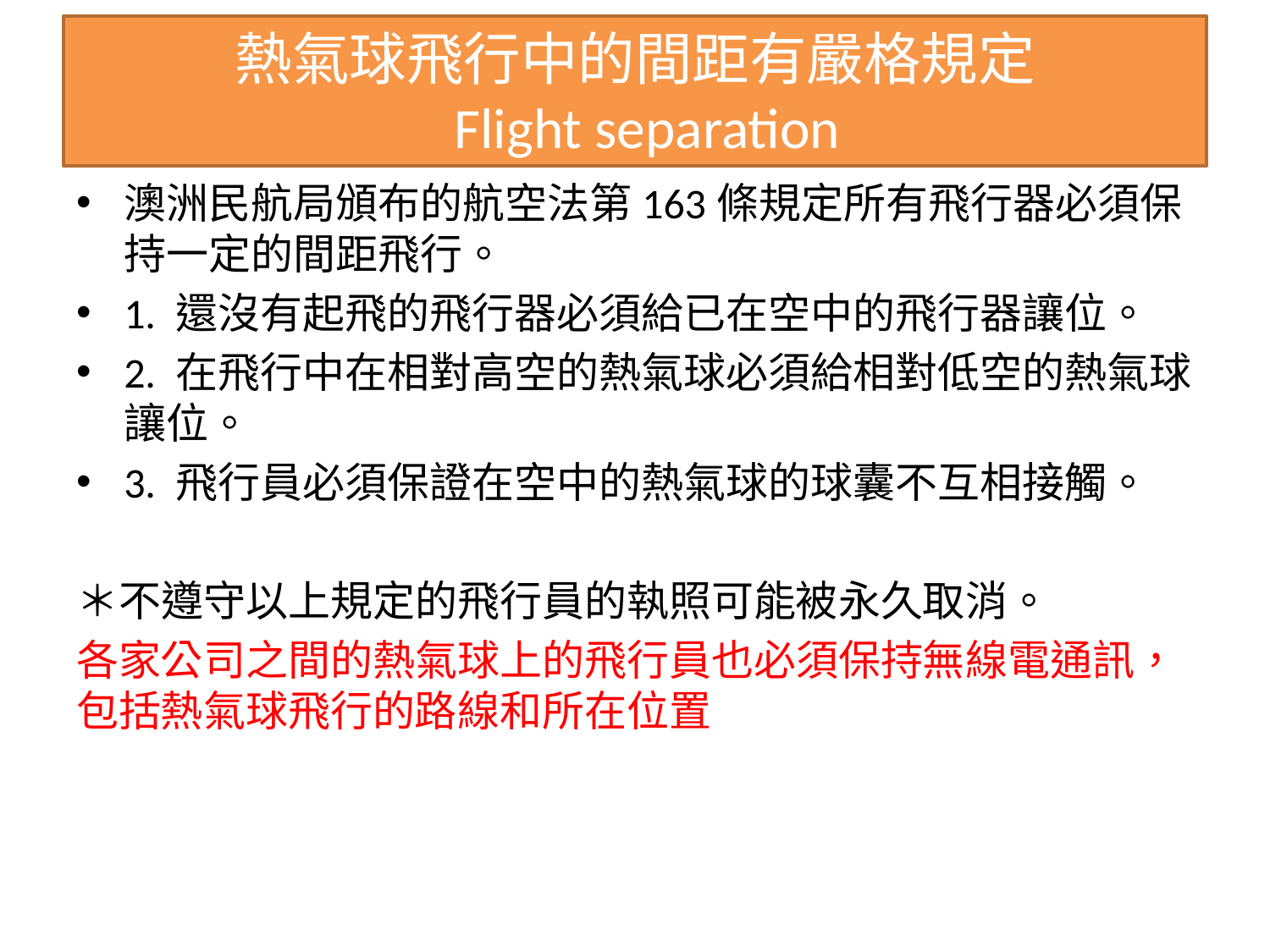

# 熱氣球飛行中的間距有嚴格規定 Flight separation

澳洲民航局頒布的航空法第163條規定所有飛行器必須保持一定的間距飛行。
1. 還沒有起飛的飛行器必須給已在空中的飛行器讓位。
2. 在飛行中在相對高空的熱氣球必須給相對低空的熱氣球讓位。
3. 飛行員必須保證在空中的熱氣球的球囊不互相接觸。

＊不遵守以上規定的飛行員的執照可能被永久取消。
各家公司之間的熱氣球上的飛行員也必須保持無線電通訊，包括熱氣球飛行的路線和所在位置